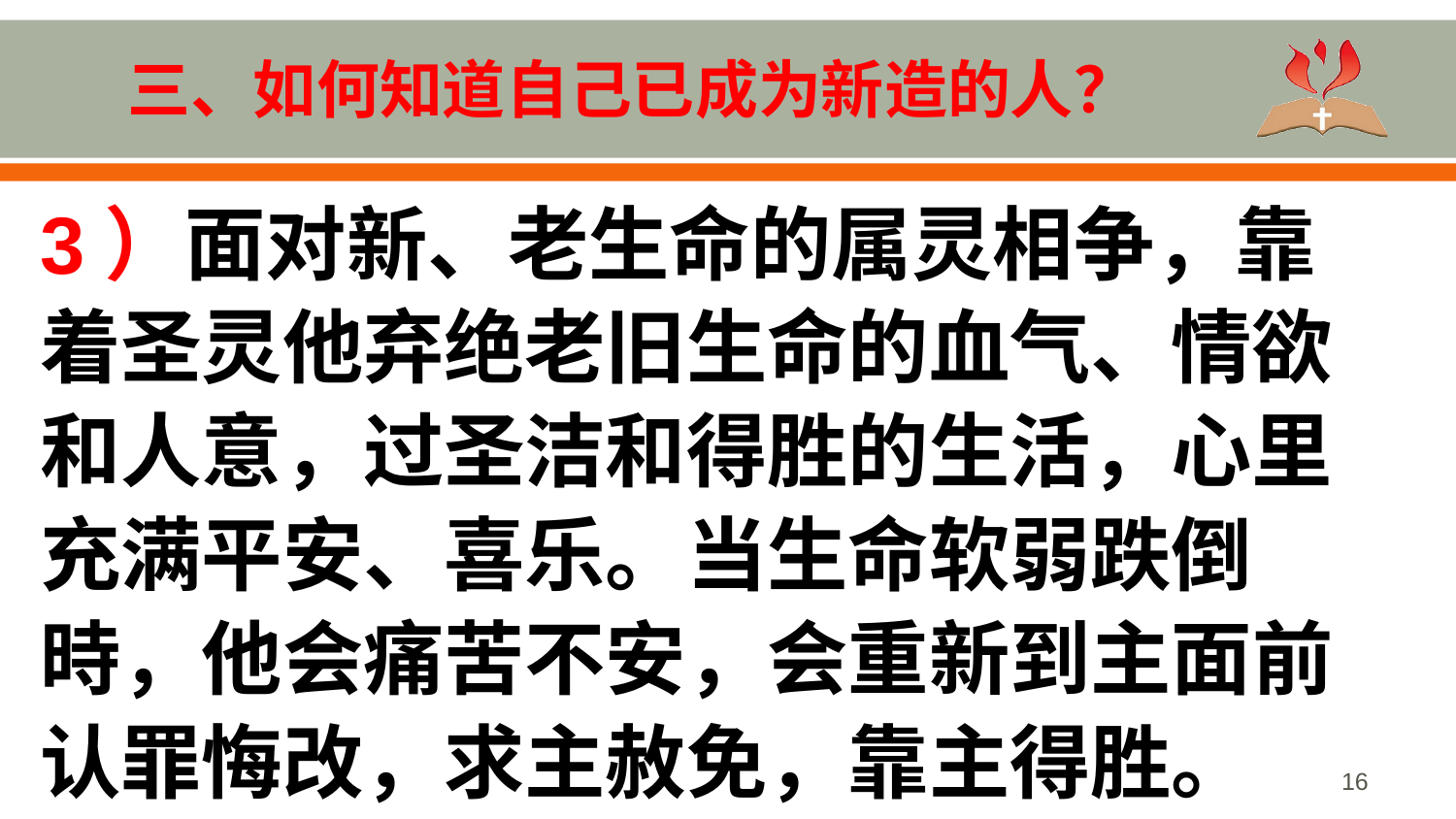

# 三、如何知道自己已成为新造的人？
3）面对新、老生命的属灵相争，靠着圣灵他弃绝老旧生命的血气、情欲和人意，过圣洁和得胜的生活，心里充满平安、喜乐。当生命软弱跌倒時，他会痛苦不安，会重新到主面前认罪悔改，求主赦免，靠主得胜。
16